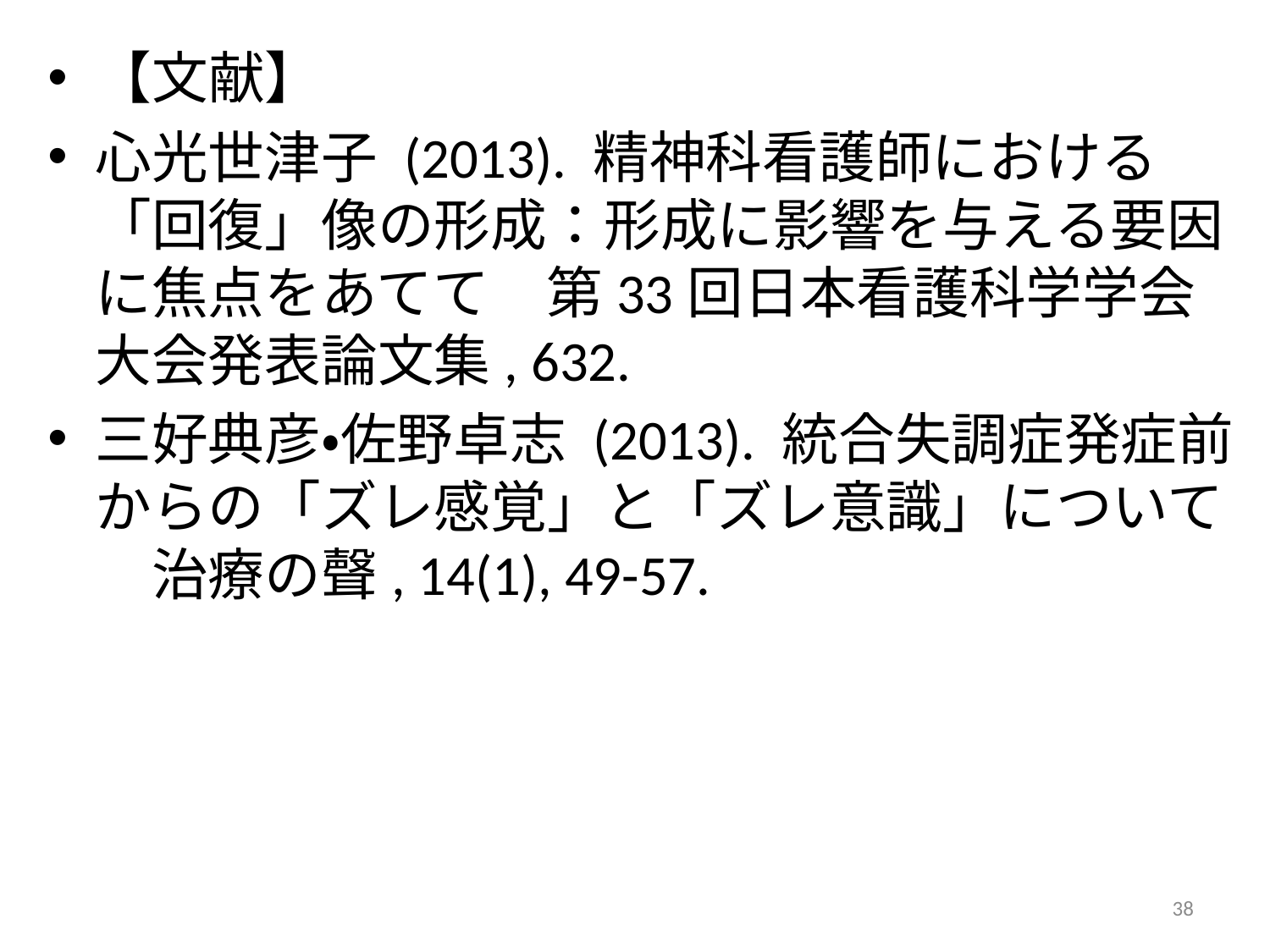

【文献】
心光世津子 (2013). 精神科看護師における「回復」像の形成：形成に影響を与える要因に焦点をあてて　第33回日本看護科学学会大会発表論文集, 632.
三好典彦・佐野卓志 (2013). 統合失調症発症前からの「ズレ感覚」と「ズレ意識」について　治療の聲, 14(1), 49-57.

38